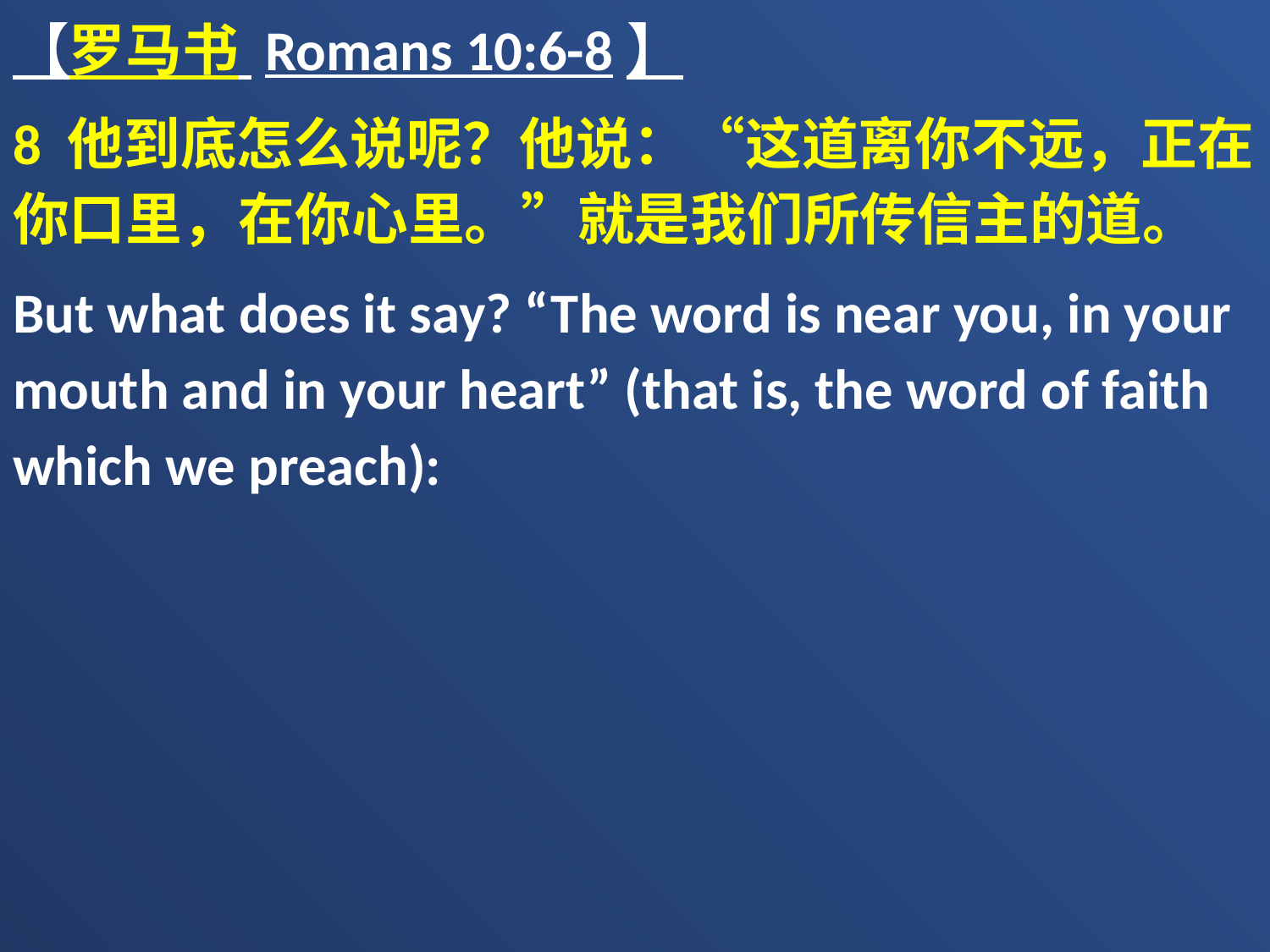

【罗马书 Romans 10:6-8】
8 他到底怎么说呢？他说：“这道离你不远，正在你口里，在你心里。”就是我们所传信主的道。
But what does it say? “The word is near you, in your mouth and in your heart” (that is, the word of faith which we preach):